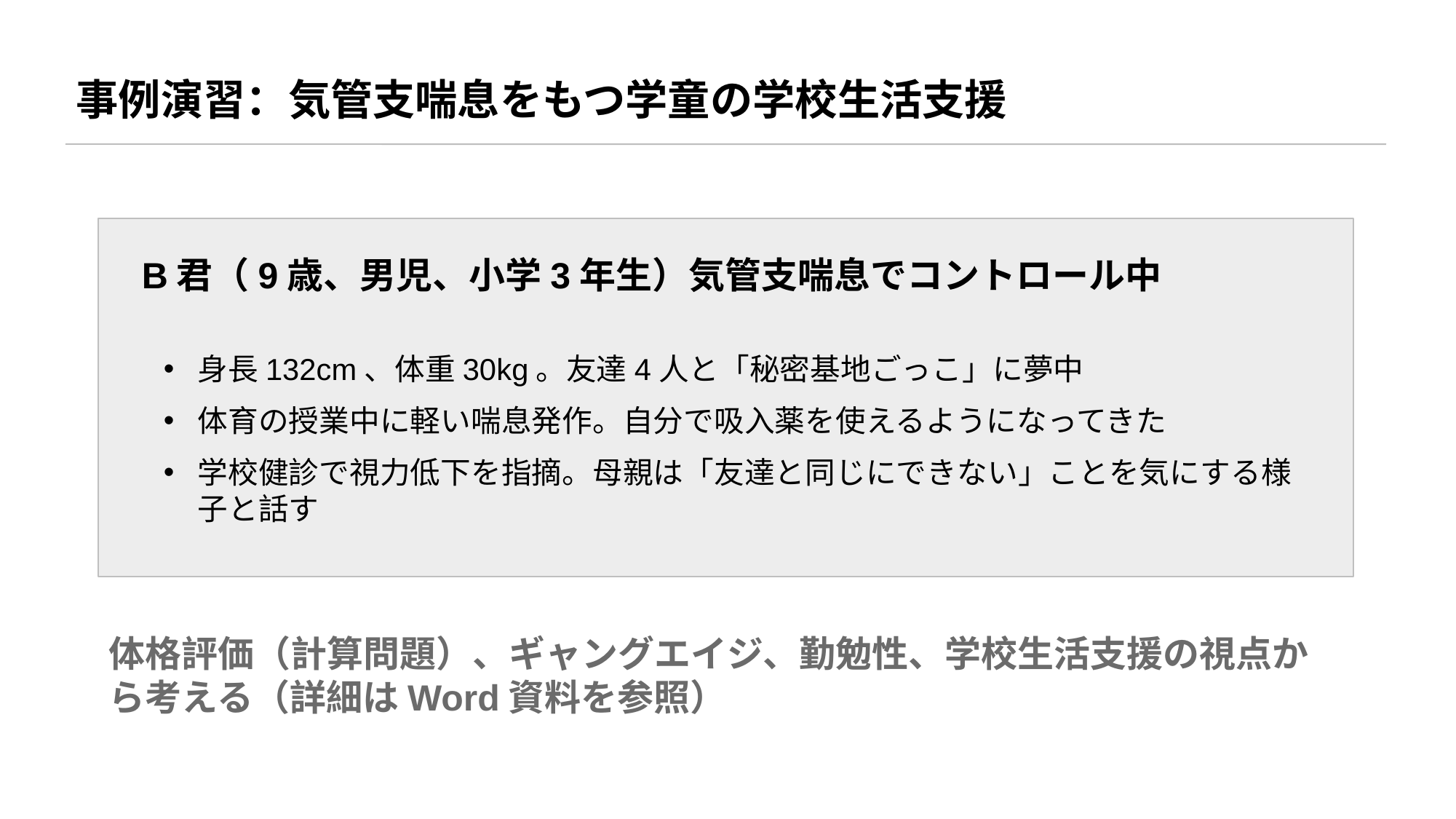

事例演習：気管支喘息をもつ学童の学校生活支援

B君（9歳、男児、小学3年生）気管支喘息でコントロール中
身長132cm、体重30kg。友達4人と「秘密基地ごっこ」に夢中
体育の授業中に軽い喘息発作。自分で吸入薬を使えるようになってきた
学校健診で視力低下を指摘。母親は「友達と同じにできない」ことを気にする様子と話す
体格評価（計算問題）、ギャングエイジ、勤勉性、学校生活支援の視点から考える（詳細はWord資料を参照）